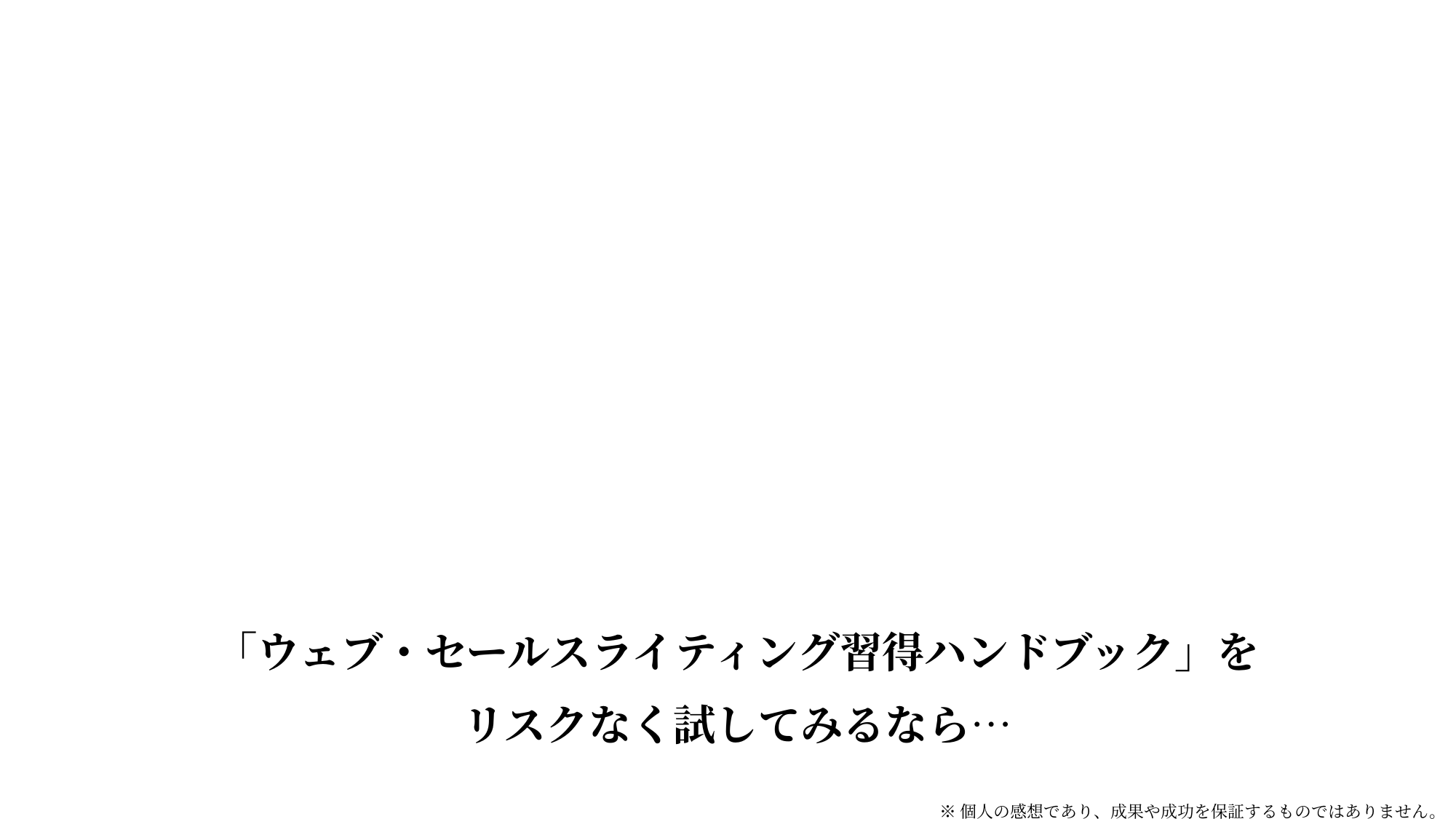

「ウェブ・セールスライティング習得ハンドブック」を
リスクなく試してみるなら…
※個人の感想であり、成果や成功を保証するものではありません。